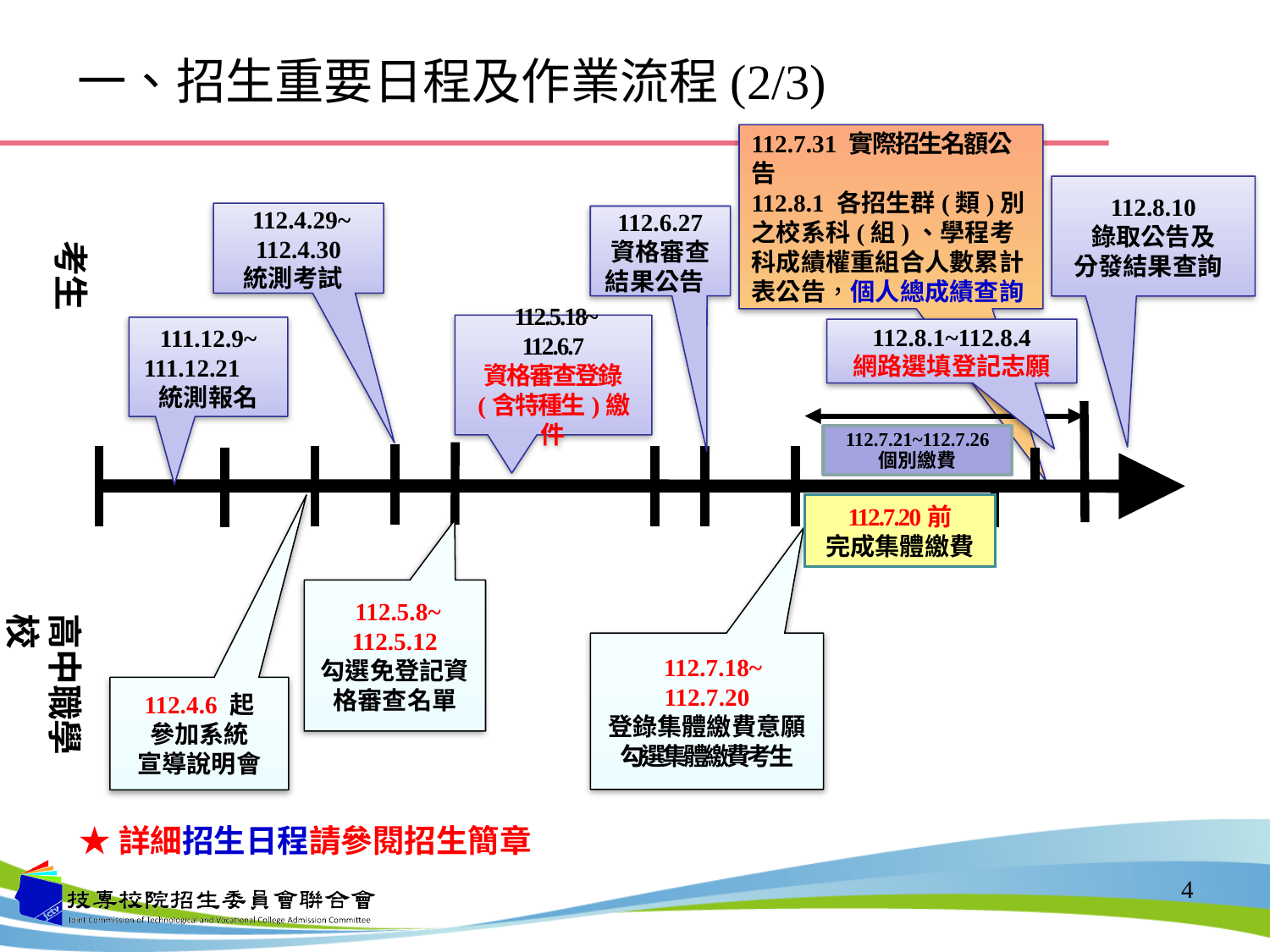

# 一、招生重要日程及作業流程(2/3)
112.7.31 實際招生名額公告
112.8.1 各招生群(類)別之校系科(組)、學程考科成績權重組合人數累計表公告，個人總成績查詢
112.8.10
錄取公告及
分發結果查詢
 112.4.29~
112.4.30
統測考試
112.6.27
資格審查
結果公告
考生
 112.5.18~
112.6.7
資格審查登錄
(含特種生)繳件
111.12.9~
 111.12.21
統測報名
112.8.1~112.8.4
網路選填登記志願
112.7.21~112.7.26
個別繳費
112.7.20前
完成集體繳費
 112.5.8~
112.5.12
勾選免登記資格審查名單
高中職學校
  112.7.18~
112.7.20
登錄集體繳費意願
勾選集體繳費考生
112.4.6 起
參加系統
宣導說明會
★詳細招生日程請參閱招生簡章
4